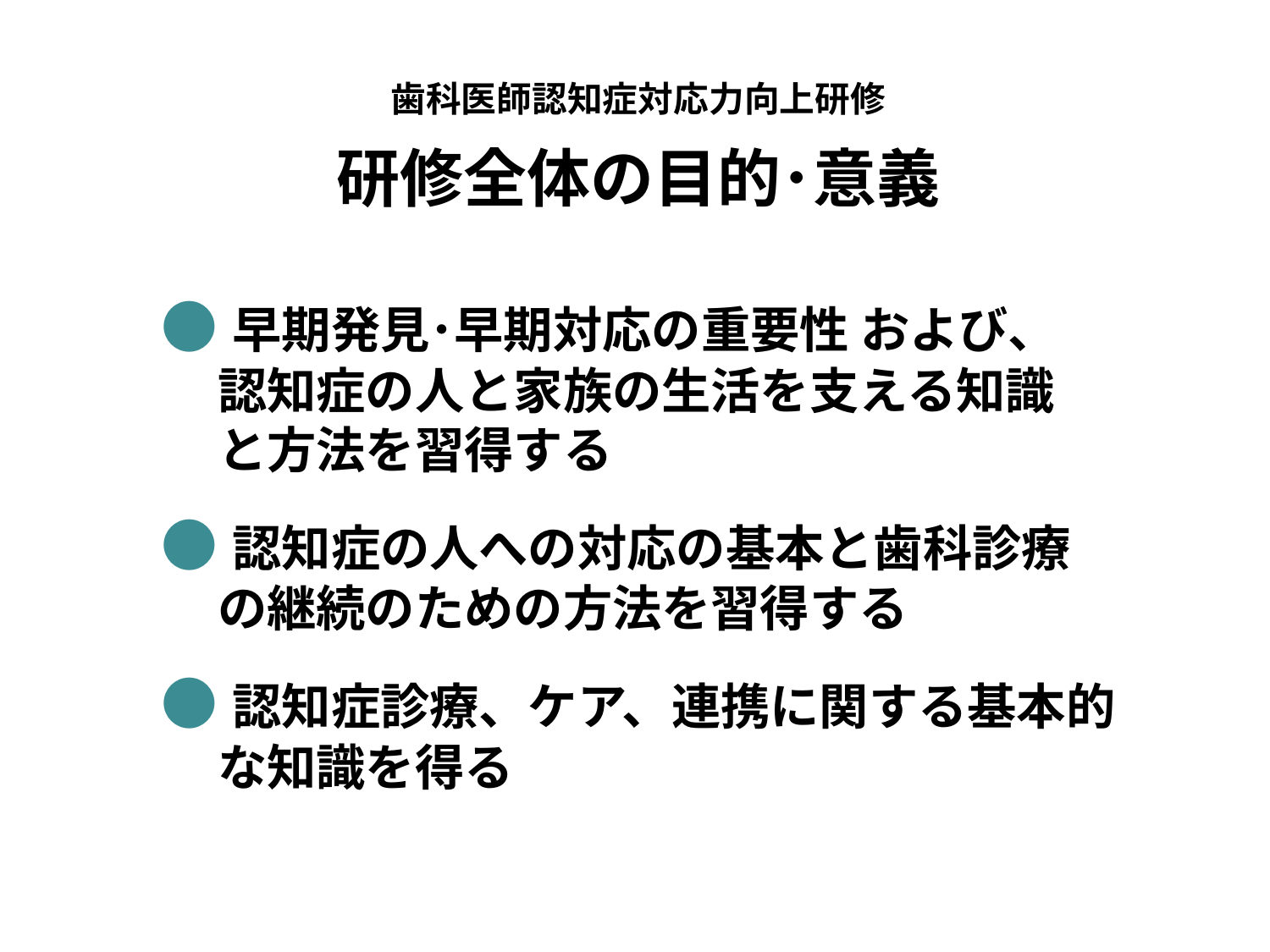

歯科医師認知症対応力向上研修

研修全体の目的･意義
● 早期発見･早期対応の重要性 および、
    認知症の人と家族の生活を支える知識
    と方法を習得する
● 認知症の人への対応の基本と歯科診療
    の継続のための方法を習得する
● 認知症診療、ケア、連携に関する基本的
    な知識を得る